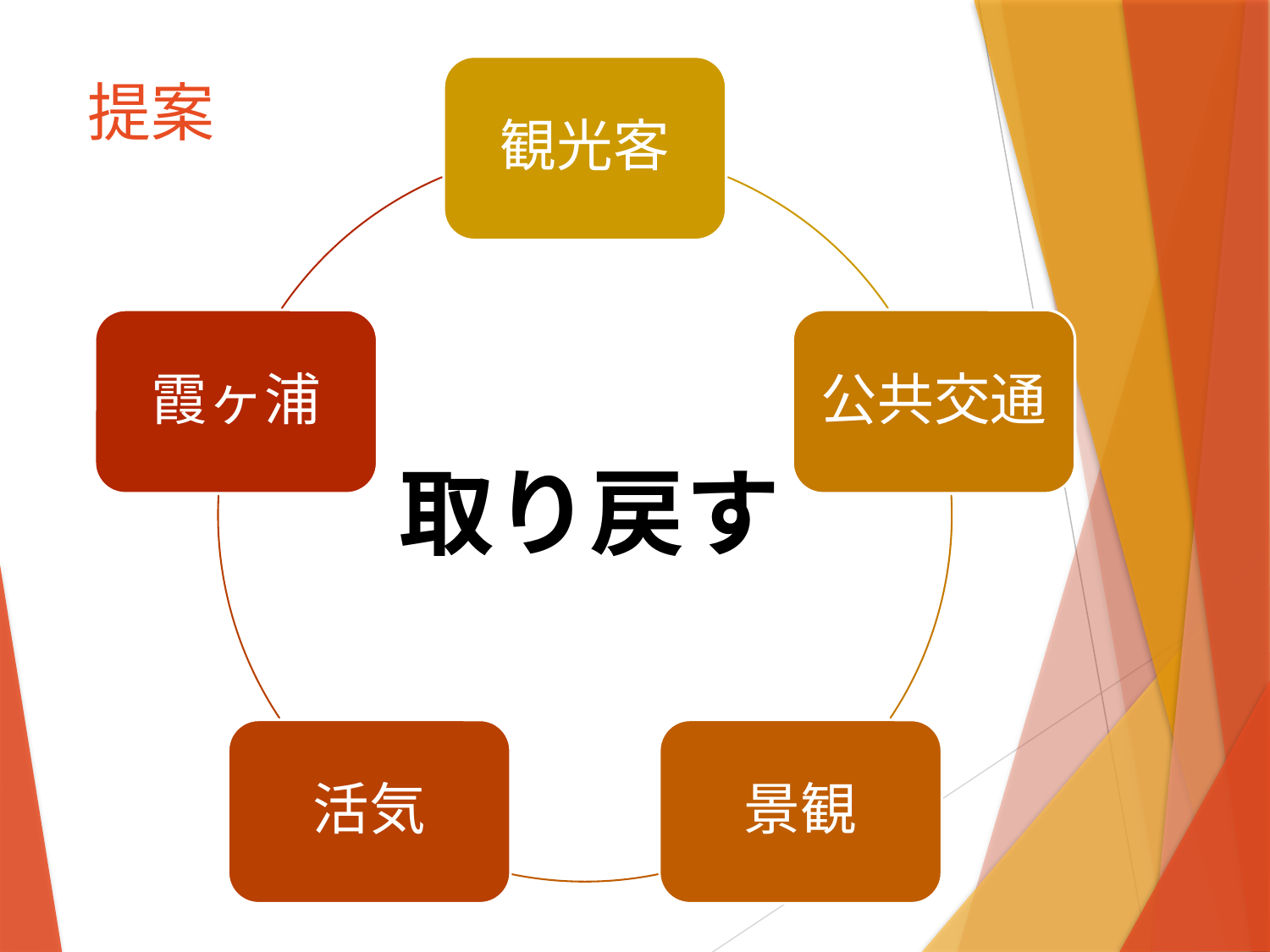

観光客
公共交通
景観
活気
霞ヶ浦
提案
取り戻す